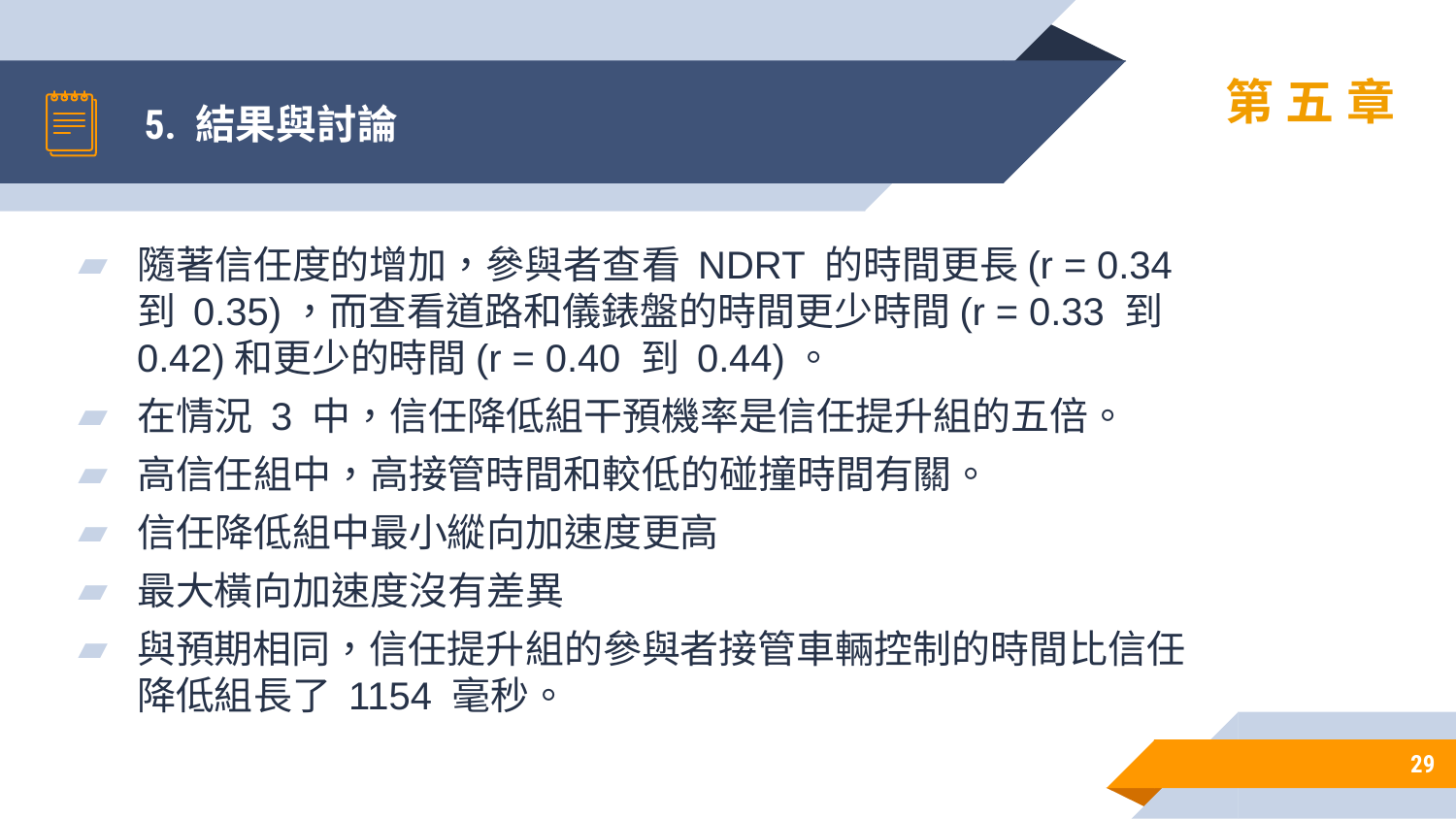

# 5. 結果與討論
第五章

隨著信任度的增加，參與者查看 NDRT 的時間更長(r = 0.34 到 0.35)，而查看道路和儀錶盤的時間更少時間(r = 0.33 到 0.42)和更少的時間(r = 0.40 到 0.44)。
在情況 3 中，信任降低組干預機率是信任提升組的五倍。
高信任組中，高接管時間和較低的碰撞時間有關。
信任降低組中最小縱向加速度更高
最大橫向加速度沒有差異
與預期相同，信任提升組的參與者接管車輛控制的時間比信任降低組長了 1154 毫秒。

29